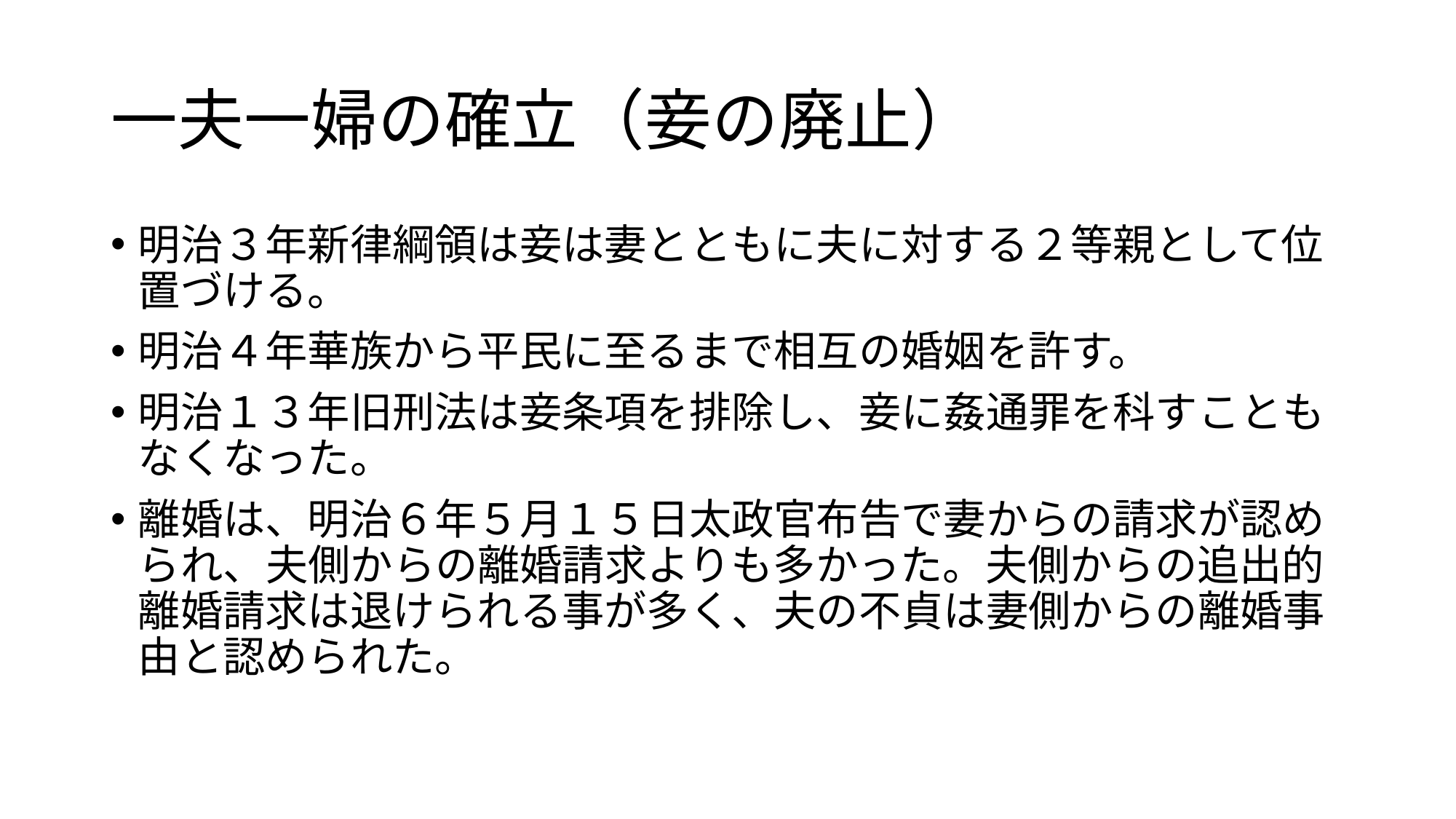

# 一夫一婦の確立（妾の廃止）
明治３年新律綱領は妾は妻とともに夫に対する２等親として位置づける。
明治４年華族から平民に至るまで相互の婚姻を許す。
明治１３年旧刑法は妾条項を排除し、妾に姦通罪を科すこともなくなった。
離婚は、明治６年５月１５日太政官布告で妻からの請求が認められ、夫側からの離婚請求よりも多かった。夫側からの追出的離婚請求は退けられる事が多く、夫の不貞は妻側からの離婚事由と認められた。